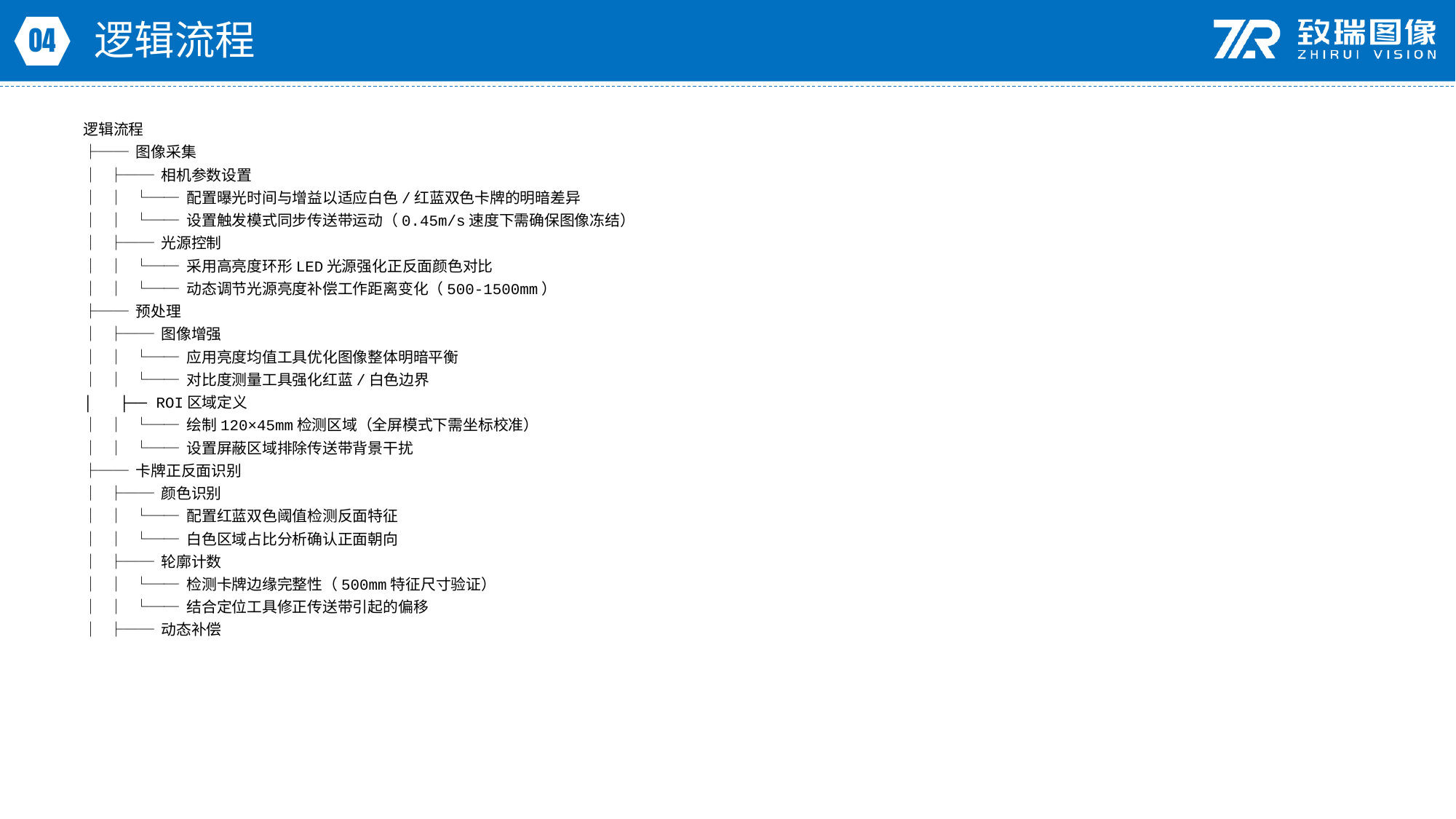

逻辑流程
04

逻辑流程
├── 图像采集
│   ├── 相机参数设置
│   │   └── 配置曝光时间与增益以适应白色/红蓝双色卡牌的明暗差异
│   │   └── 设置触发模式同步传送带运动（0.45m/s速度下需确保图像冻结）
│   ├── 光源控制
│   │   └── 采用高亮度环形LED光源强化正反面颜色对比
│   │   └── 动态调节光源亮度补偿工作距离变化（500-1500mm）
├── 预处理
│   ├── 图像增强
│   │   └── 应用亮度均值工具优化图像整体明暗平衡
│   │   └── 对比度测量工具强化红蓝/白色边界
│   ├── ROI区域定义
│   │   └── 绘制120×45mm检测区域（全屏模式下需坐标校准）
│   │   └── 设置屏蔽区域排除传送带背景干扰
├── 卡牌正反面识别
│   ├── 颜色识别
│   │   └── 配置红蓝双色阈值检测反面特征
│   │   └── 白色区域占比分析确认正面朝向
│   ├── 轮廓计数
│   │   └── 检测卡牌边缘完整性（500mm特征尺寸验证）
│   │   └── 结合定位工具修正传送带引起的偏移
│   ├── 动态补偿